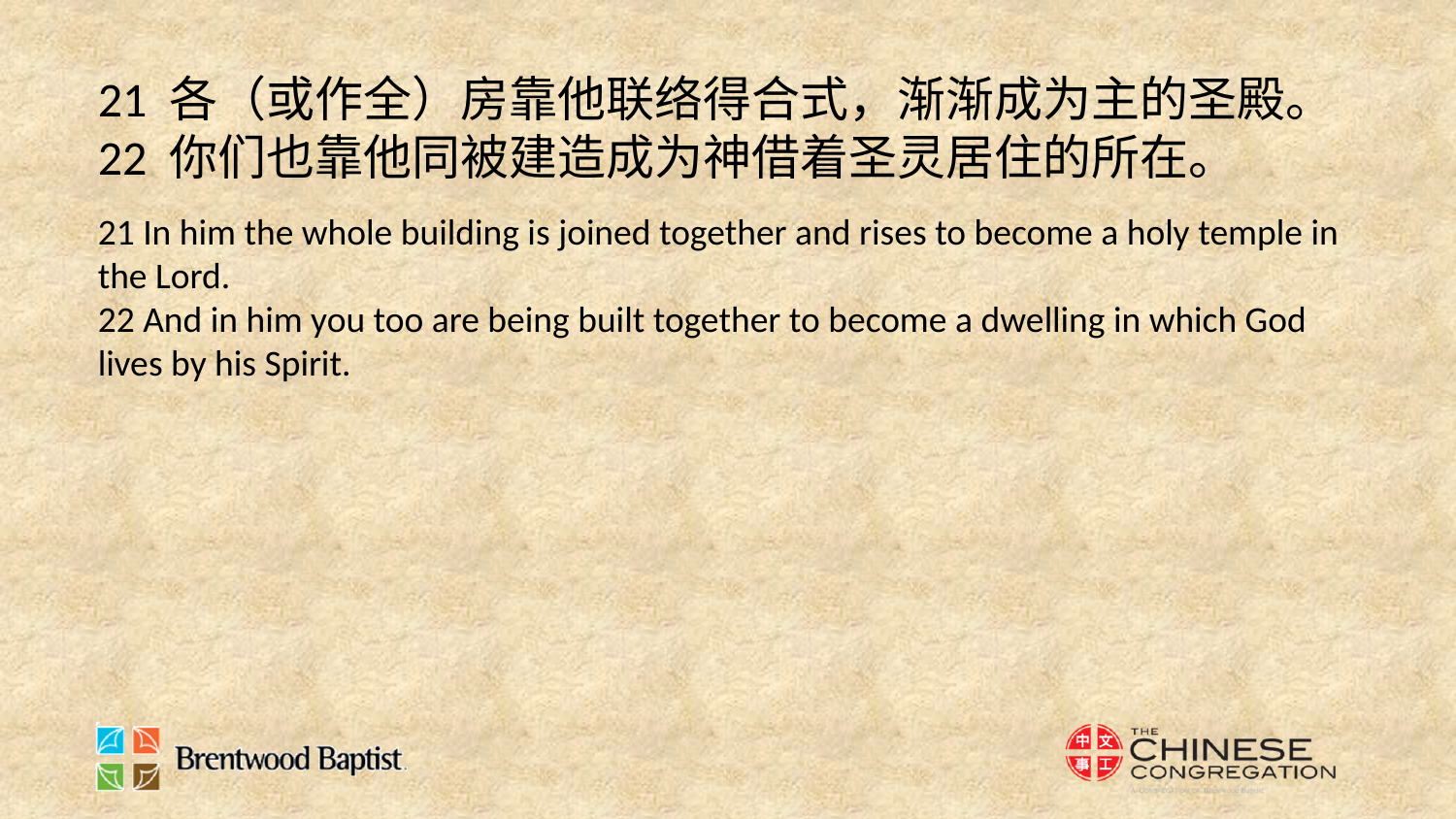

21 各（或作全）房靠他联络得合式，渐渐成为主的圣殿。
22 你们也靠他同被建造成为神借着圣灵居住的所在。

21 In him the whole building is joined together and rises to become a holy temple in the Lord.
22 And in him you too are being built together to become a dwelling in which God lives by his Spirit.